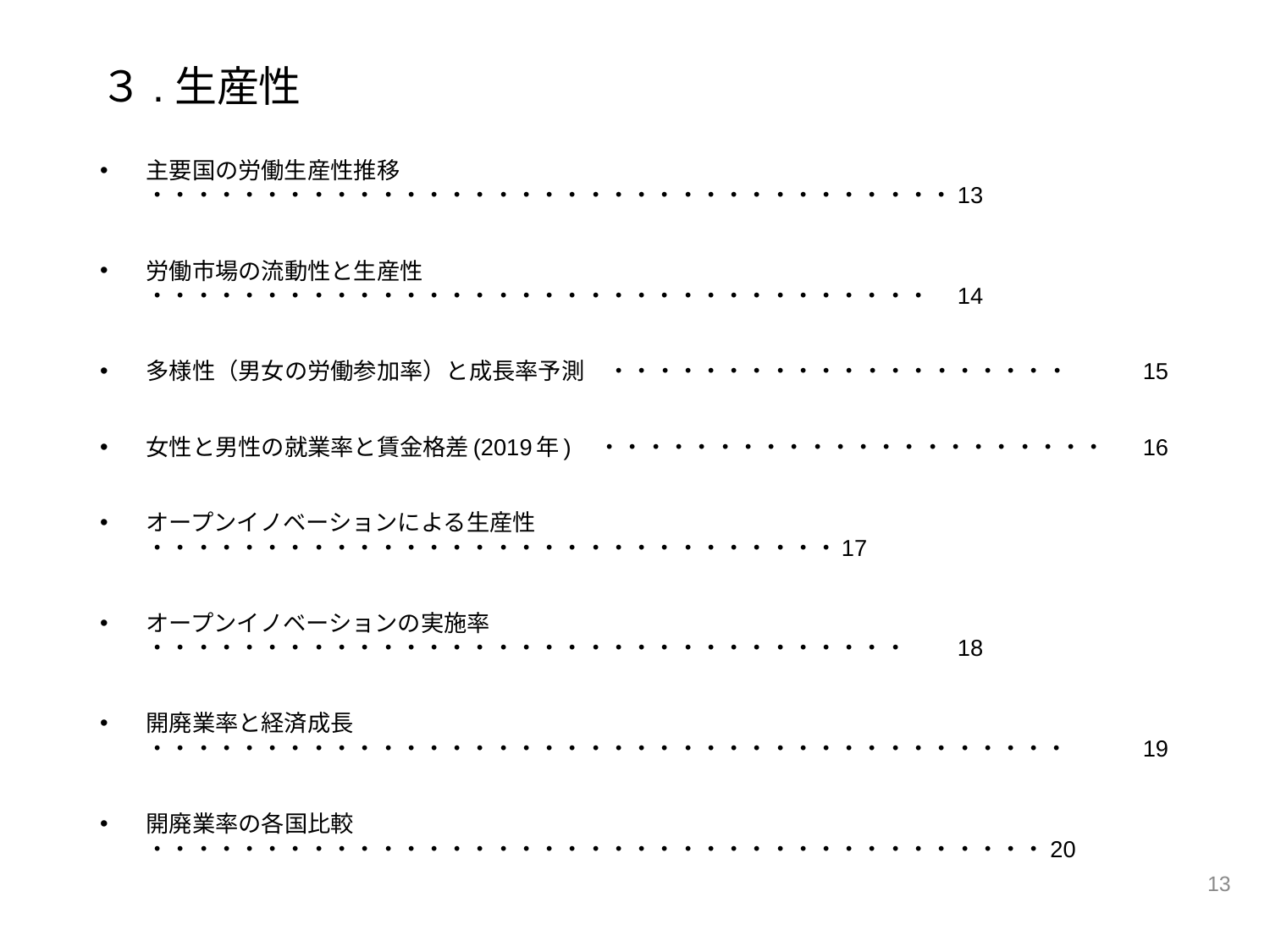

# ３.生産性
　主要国の労働生産性推移　・・・・・・・・・・・・・・・・・・・・・・・・・・・・・・・・・・・		13

　労働市場の流動性と生産性　・・・・・・・・・・・・・・・・・・・・・・・・・・・・・・・・・・		14

　多様性（男女の労働参加率）と成長率予測　・・・・・・・・・・・・・・・・・・・・		15

　女性と男性の就業率と賃金格差(2019年)　・・・・・・・・・・・・・・・・・・・・・・		16

　オープンイノベーションによる生産性　・・・・・・・・・・・・・・・・・・・・・・・・・・・・・・		17

　オープンイノベーションの実施率　・・・・・・・・・・・・・・・・・・・・・・・・・・・・・・・・・		18

　開廃業率と経済成長　・・・・・・・・・・・・・・・・・・・・・・・・・・・・・・・・・・・・・・・・		19

　開廃業率の各国比較　・・・・・・・・・・・・・・・・・・・・・・・・・・・・・・・・・・・・・・・		20

13